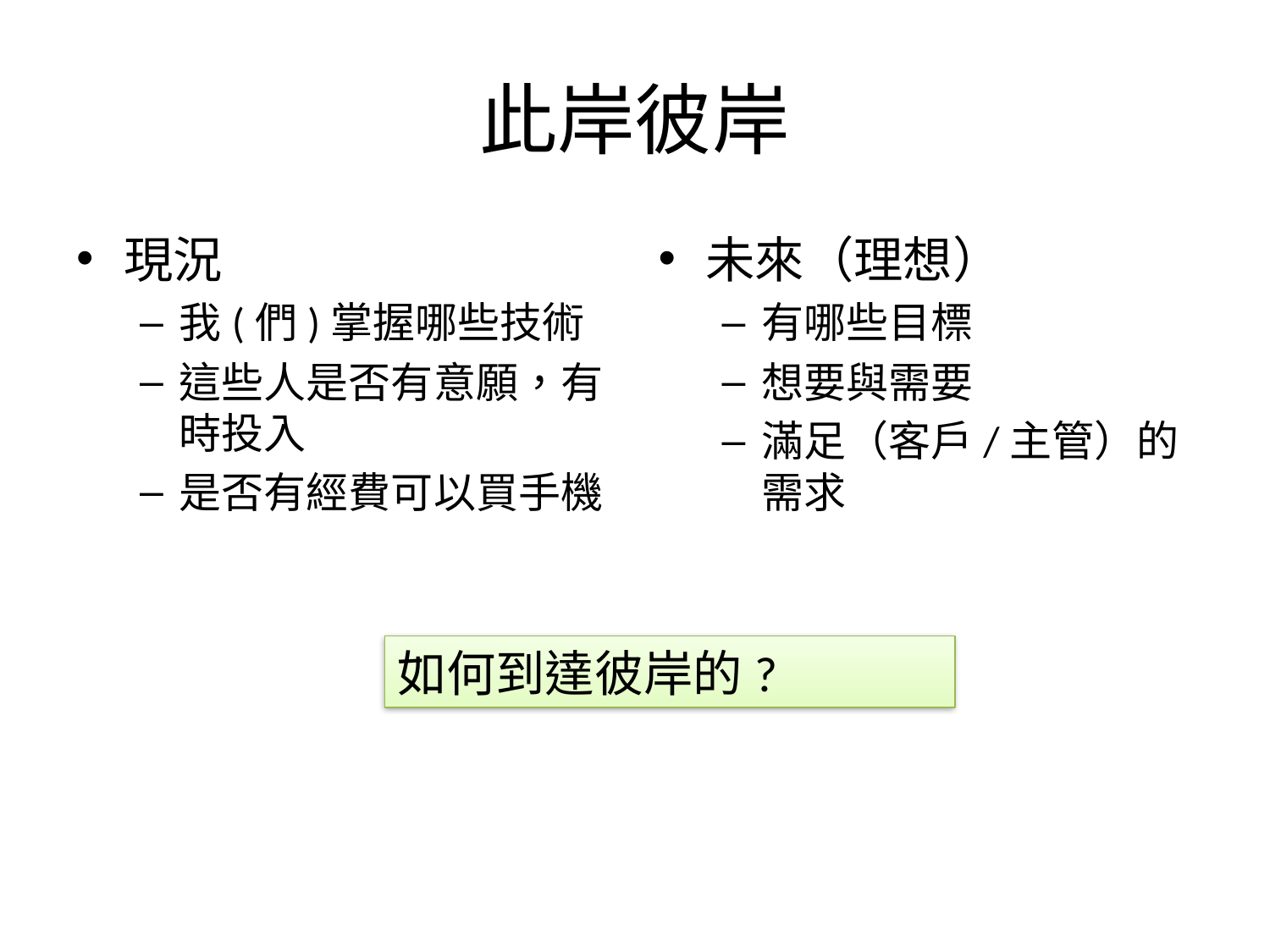

# 此岸彼岸
現況
我(們)掌握哪些技術
這些人是否有意願，有時投入
是否有經費可以買手機

未來（理想）
有哪些目標
想要與需要
滿足（客戶/主管）的需求
如何到達彼岸的?